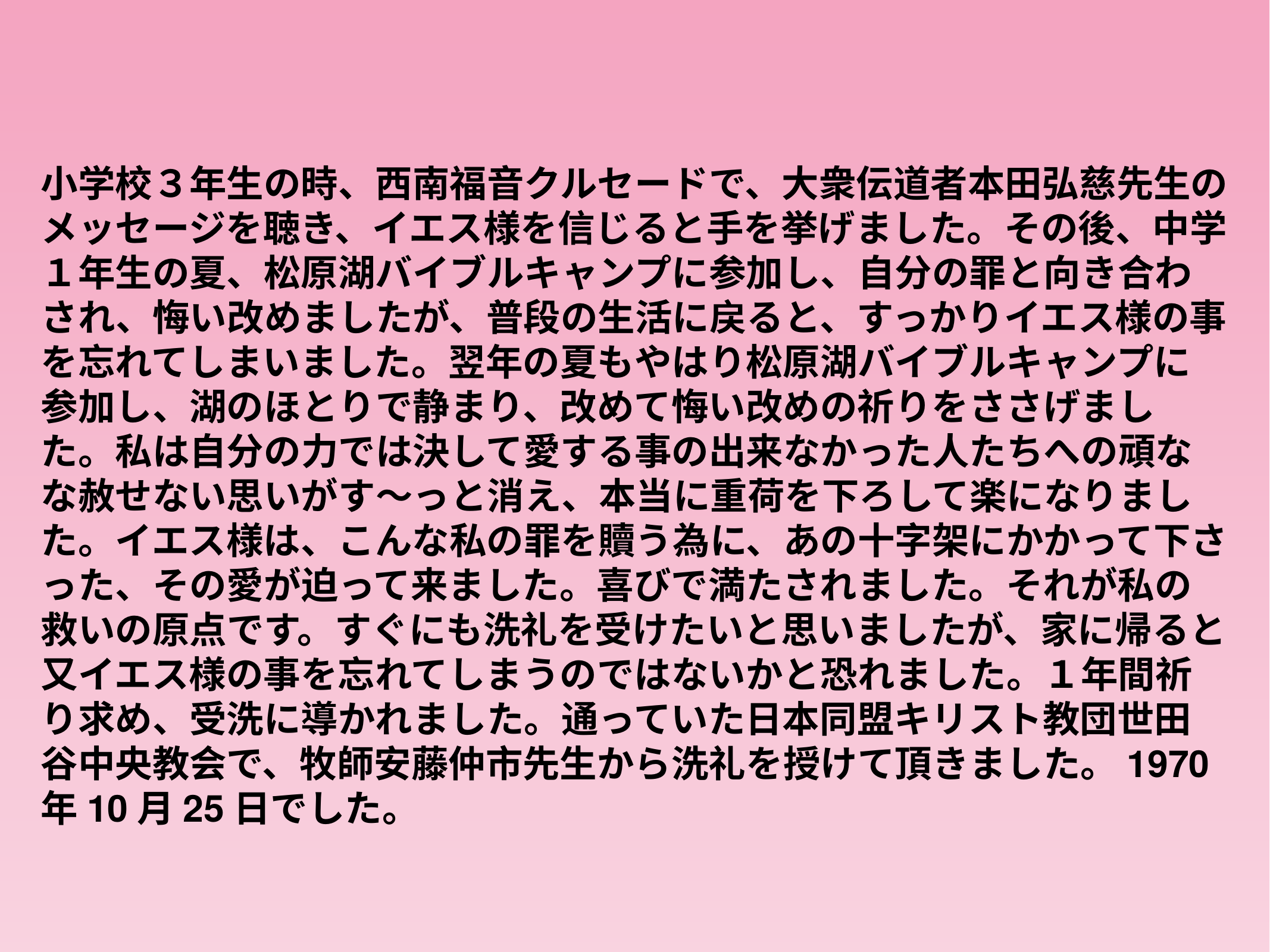

小学校３年生の時、西南福音クルセードで、大衆伝道者本田弘慈先生のメッセージを聴き、イエス様を信じると手を挙げました。その後、中学１年生の夏、松原湖バイブルキャンプに参加し、自分の罪と向き合わされ、悔い改めましたが、普段の生活に戻ると、すっかりイエス様の事を忘れてしまいました。翌年の夏もやはり松原湖バイブルキャンプに参加し、湖のほとりで静まり、改めて悔い改めの祈りをささげました。私は自分の力では決して愛する事の出来なかった人たちへの頑なな赦せない思いがす〜っと消え、本当に重荷を下ろして楽になりました。イエス様は、こんな私の罪を贖う為に、あの十字架にかかって下さった、その愛が迫って来ました。喜びで満たされました。それが私の救いの原点です。すぐにも洗礼を受けたいと思いましたが、家に帰ると又イエス様の事を忘れてしまうのではないかと恐れました。１年間祈り求め、受洗に導かれました。通っていた日本同盟キリスト教団世田谷中央教会で、牧師安藤仲市先生から洗礼を授けて頂きました。1970年10月25日でした。